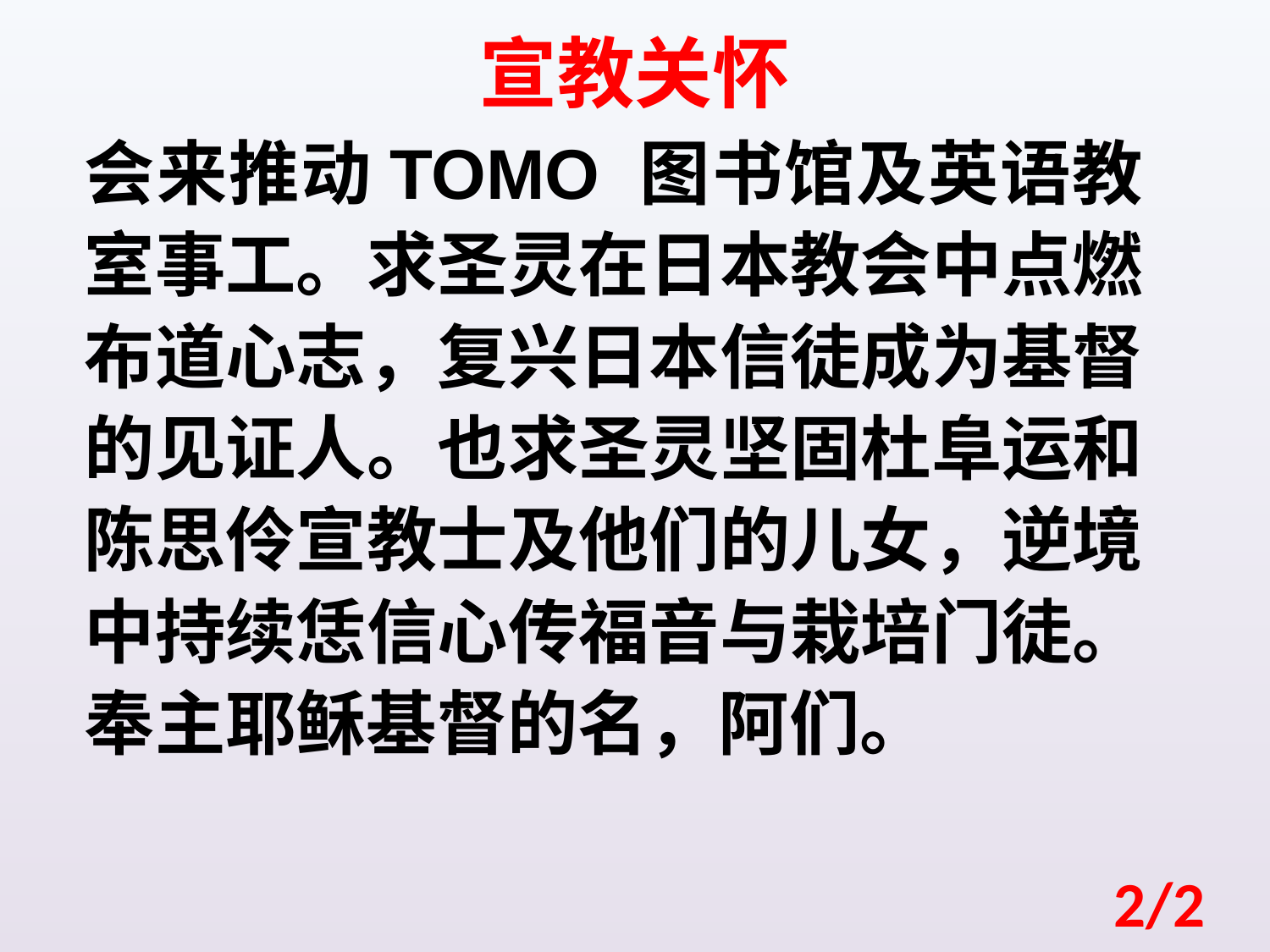

宣教关怀
会来推动TOMO 图书馆及英语教室事工。求圣灵在日本教会中点燃布道心志，复兴日本信徒成为基督的见证人。也求圣灵坚固杜阜运和陈思伶宣教士及他们的儿女，逆境中持续恁信心传福音与栽培门徒。奉主耶稣基督的名，阿们。
2/2